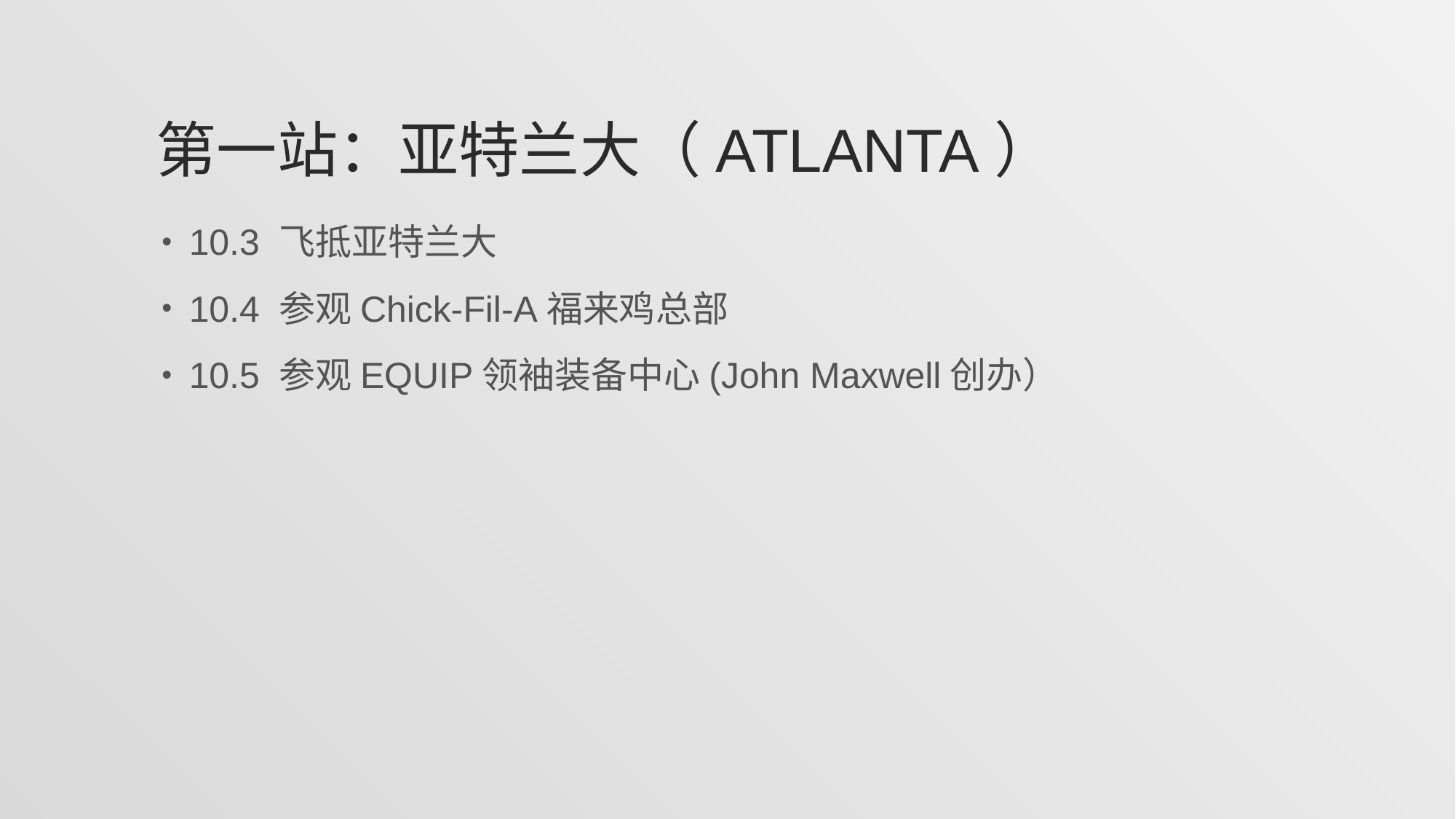

# 第一站：亚特兰大（Atlanta）
10.3 飞抵亚特兰大
10.4 参观Chick-Fil-A福来鸡总部
10.5 参观EQUIP领袖装备中心(John Maxwell创办）